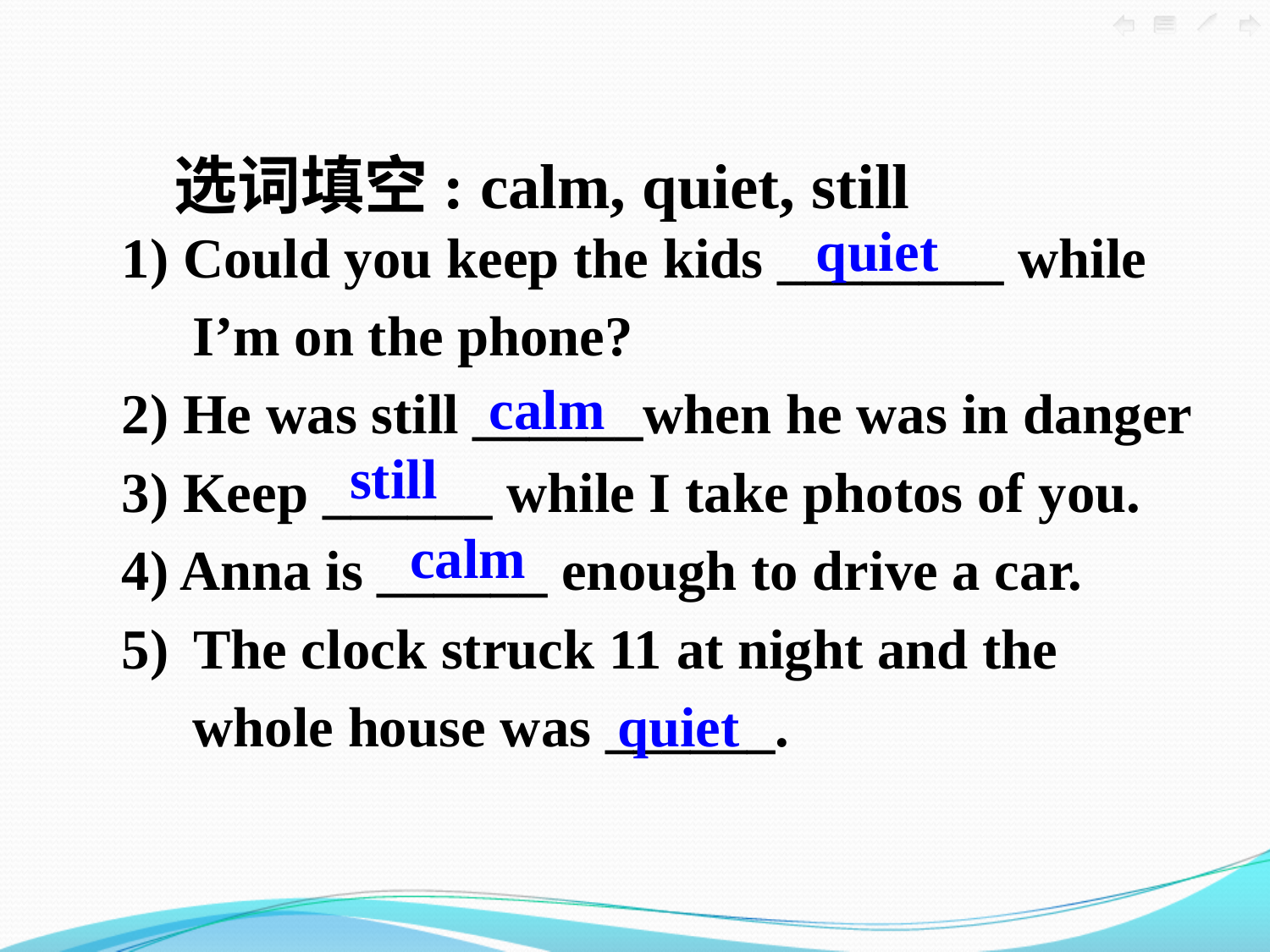

选词填空: calm, quiet, still
1) Could you keep the kids ________ while
     I’m on the phone?
2) He was still ______when he was in danger
3) Keep ______ while I take photos of you.
4) Anna is ______ enough to drive a car.
The clock struck 11 at night and the
     whole house was ______.
quiet
calm
still
calm
quiet